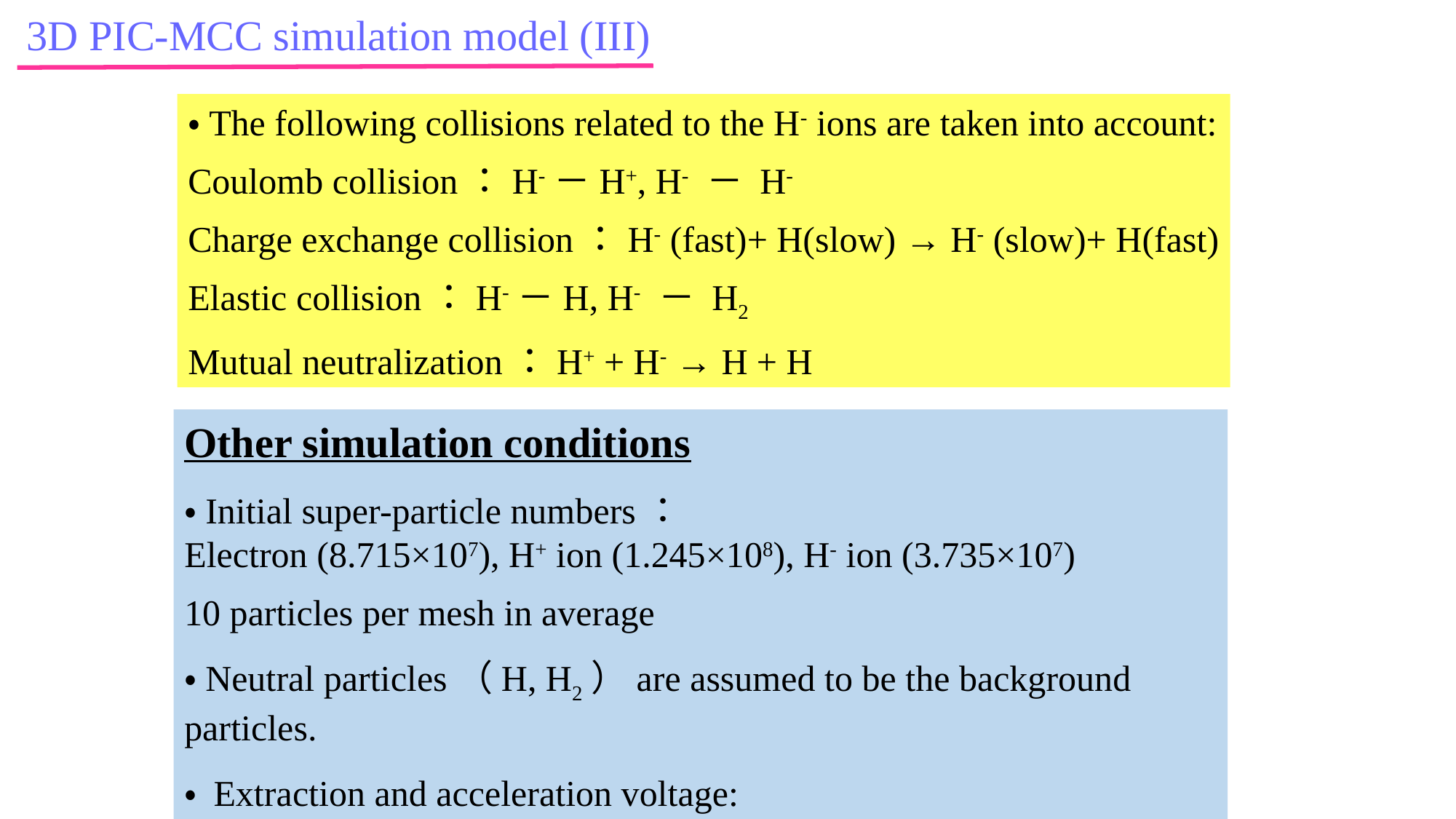

3D PIC-MCC simulation model (III)

・The following collisions related to the H- ions are taken into account:

Coulomb collision：H-－H+, H- － H-

Charge exchange collision：H- (fast)+ H(slow) → H- (slow)+ H(fast)

Elastic collision：H-－H, H- － H2

Mutual neutralization：H+ + H- → H + H
Other simulation conditions

・Initial super-particle numbers：
Electron (8.715×107), H+ ion (1.245×108), H- ion (3.735×107)

10 particles per mesh in average

・Neutral particles（H, H2）are assumed to be the background particles.

・ Extraction and acceleration voltage:
VPG = 0 V, Vext = VSG = 2.7, Vacc / Vext = 22